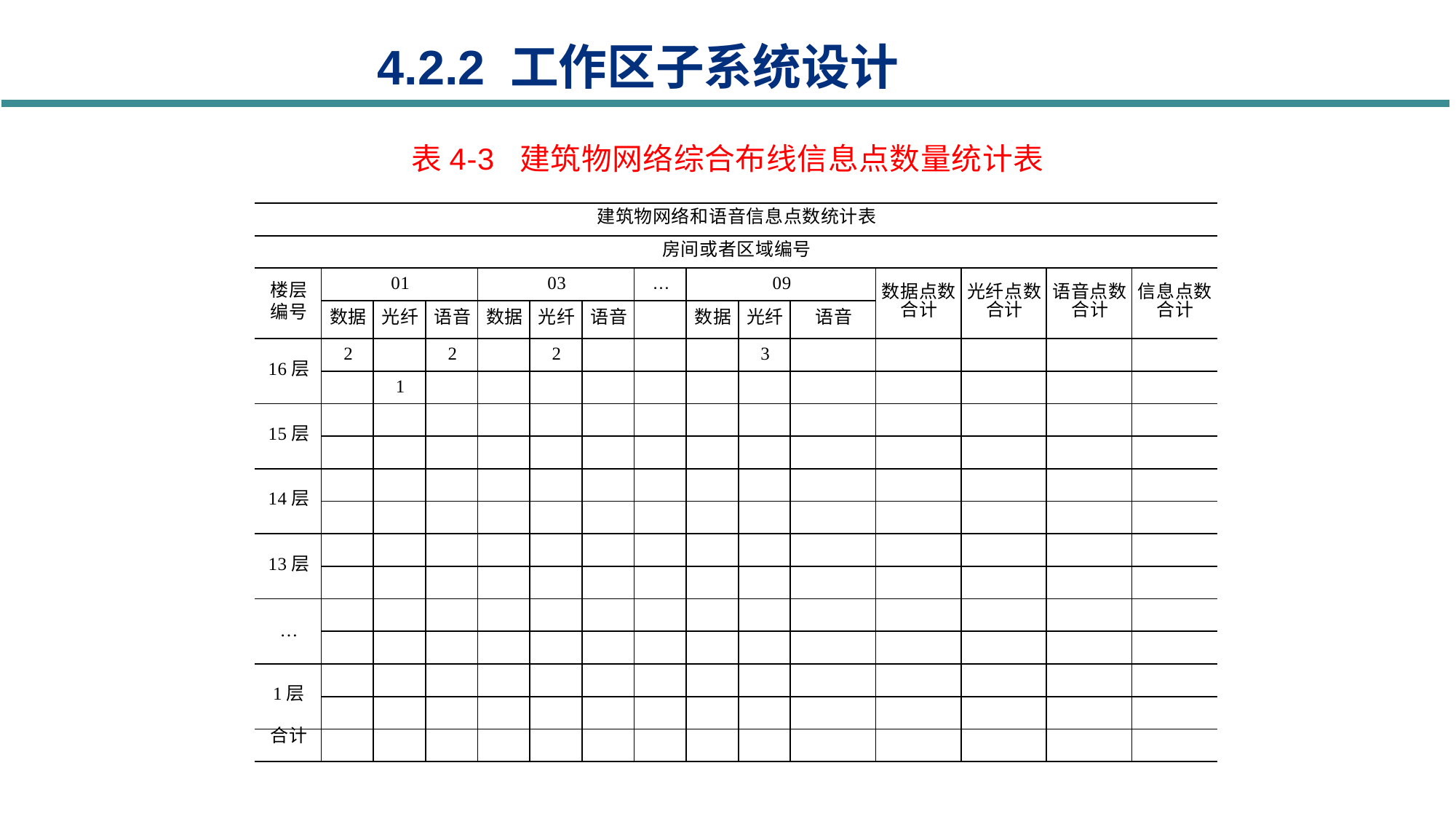

4.2.2 工作区子系统设计
表4-3  建筑物网络综合布线信息点数量统计表
| 建筑物网络和语音信息点数统计表 |  |  |  |  |  |  |  |  |  |  |  |  |  |  |
| --- | --- | --- | --- | --- | --- | --- | --- | --- | --- | --- | --- | --- | --- | --- |
| 房间或者区域编号 |  |  |  |  |  |  |  |  |  |  |  |  |  |  |
| 楼层 编号 | 01 |  |  | 03 |  |  | … | 09 |  |  | 数据点数合计 | 光纤点数合计 | 语音点数合计 | 信息点数合计 |
|  | 数据 | 光纤 | 语音 | 数据 | 光纤 | 语音 |  | 数据 | 光纤 | 语音 |  |  |  |  |
| 16层 | 2 |  | 2 |  | 2 |  |  |  | 3 |  |  |  |  |  |
|  |  | 1 |  |  |  |  |  |  |  |  |  |  |  |  |
| 15层 |  |  |  |  |  |  |  |  |  |  |  |  |  |  |
|  |  |  |  |  |  |  |  |  |  |  |  |  |  |  |
| 14层 |  |  |  |  |  |  |  |  |  |  |  |  |  |  |
|  |  |  |  |  |  |  |  |  |  |  |  |  |  |  |
| 13层 |  |  |  |  |  |  |  |  |  |  |  |  |  |  |
|  |  |  |  |  |  |  |  |  |  |  |  |  |  |  |
| … |  |  |  |  |  |  |  |  |  |  |  |  |  |  |
|  |  |  |  |  |  |  |  |  |  |  |  |  |  |  |
| 1层 |  |  |  |  |  |  |  |  |  |  |  |  |  |  |
|  |  |  |  |  |  |  |  |  |  |  |  |  |  |  |
| 合计 |  |  |  |  |  |  |  |  |  |  |  |  |  |  |